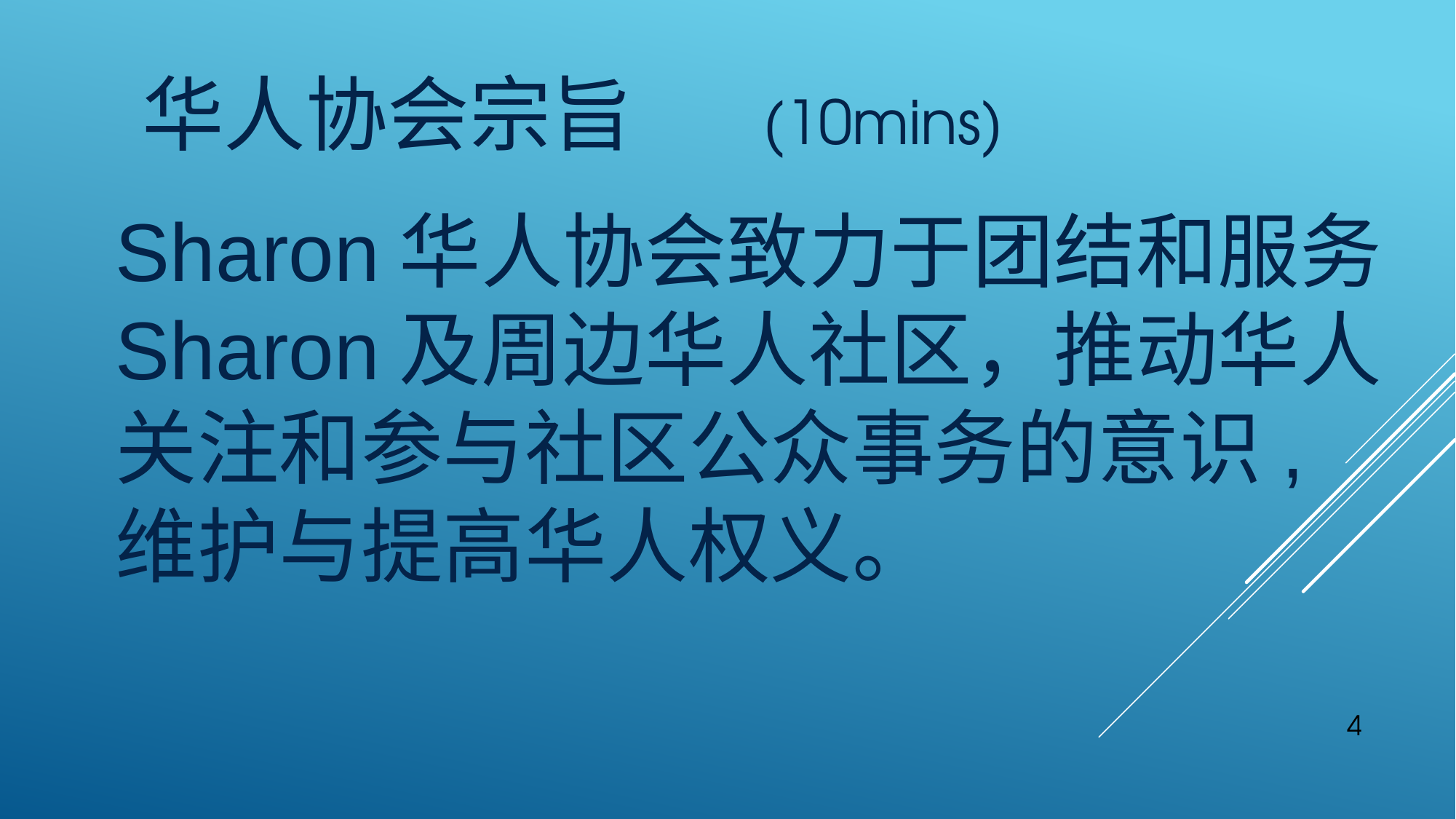

华人协会宗旨      (10mins)

Sharon华人协会致力于团结和服务
Sharon及周边华人社区，推动华人
关注和参与社区公众事务的意识,
维护与提高华人权义。
4